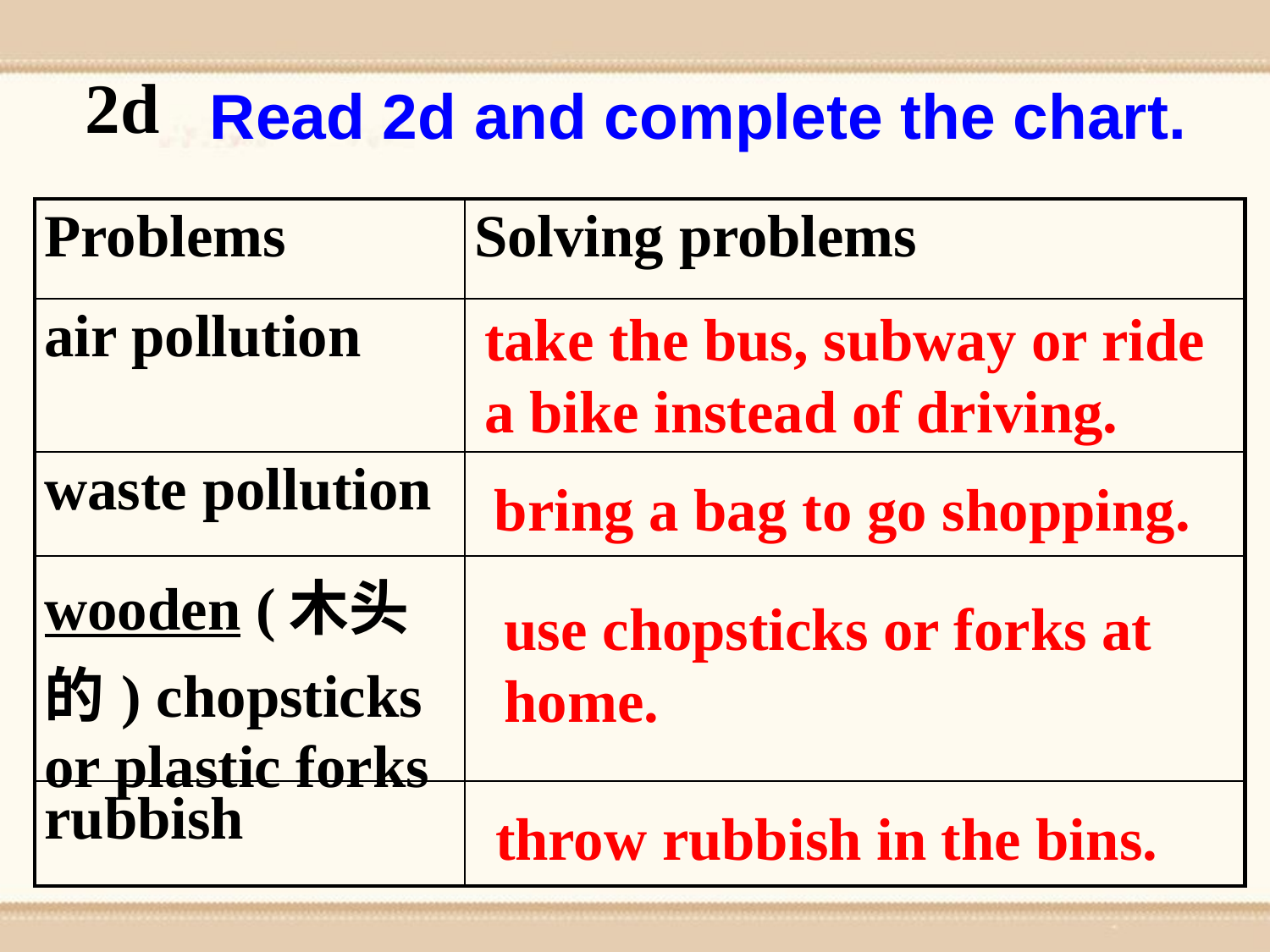

2d
Read 2d and complete the chart.
| Problems | Solving problems |
| --- | --- |
| air pollution |  |
| waste pollution |  |
| wooden (木头的) chopsticks or plastic forks |  |
| rubbish |  |
take the bus, subway or ride a bike instead of driving.
bring a bag to go shopping.
use chopsticks or forks at home.
throw rubbish in the bins.